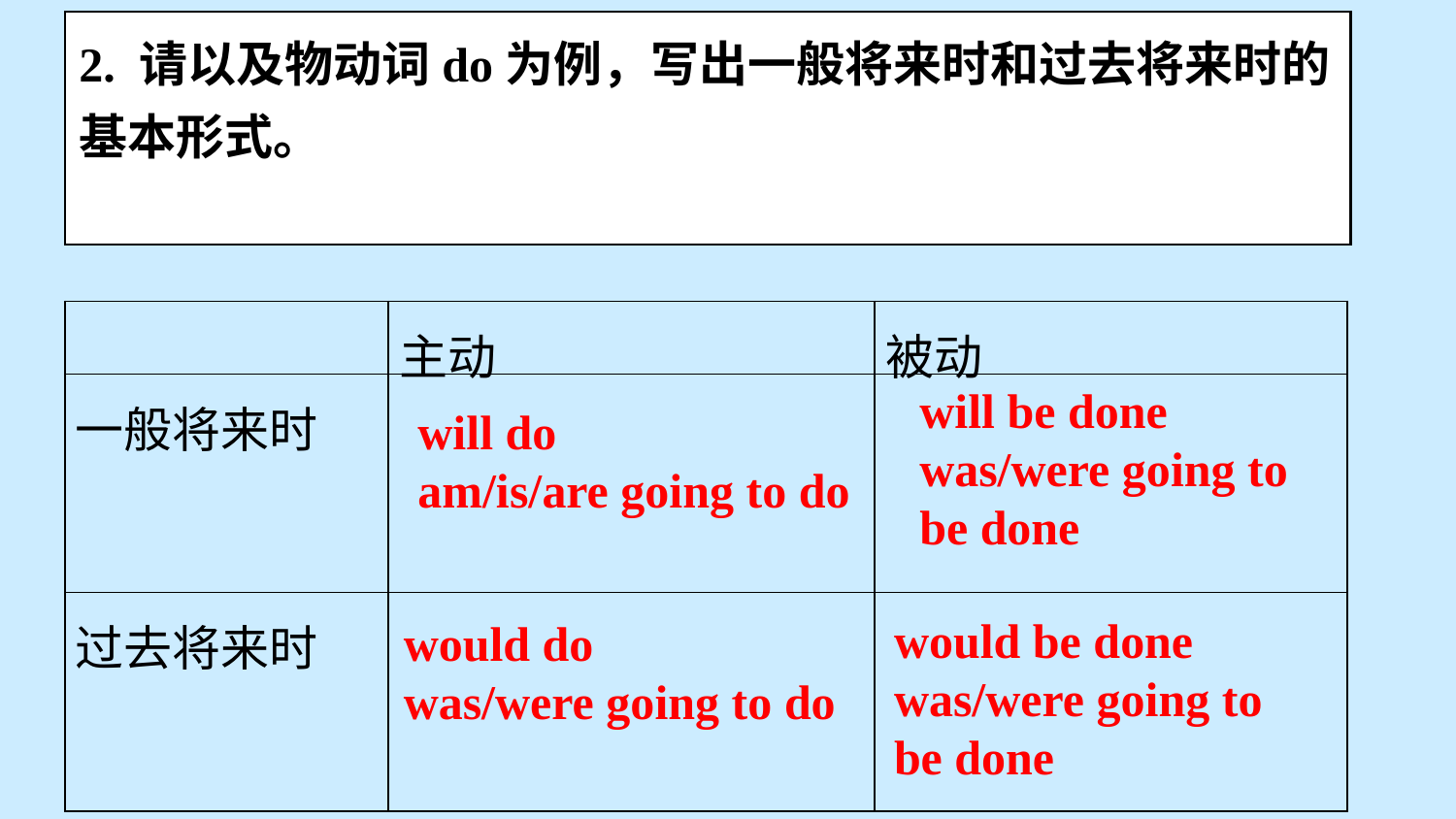

2. 请以及物动词do为例，写出一般将来时和过去将来时的基本形式。

|  | 主动 | 被动 |
| --- | --- | --- |
| 一般将来时 |  |  |
| 过去将来时 |  |  |
will be done
was/were going to
be done
will do
am/is/are going to do
would be done
was/were going to be done
would do
was/were going to do